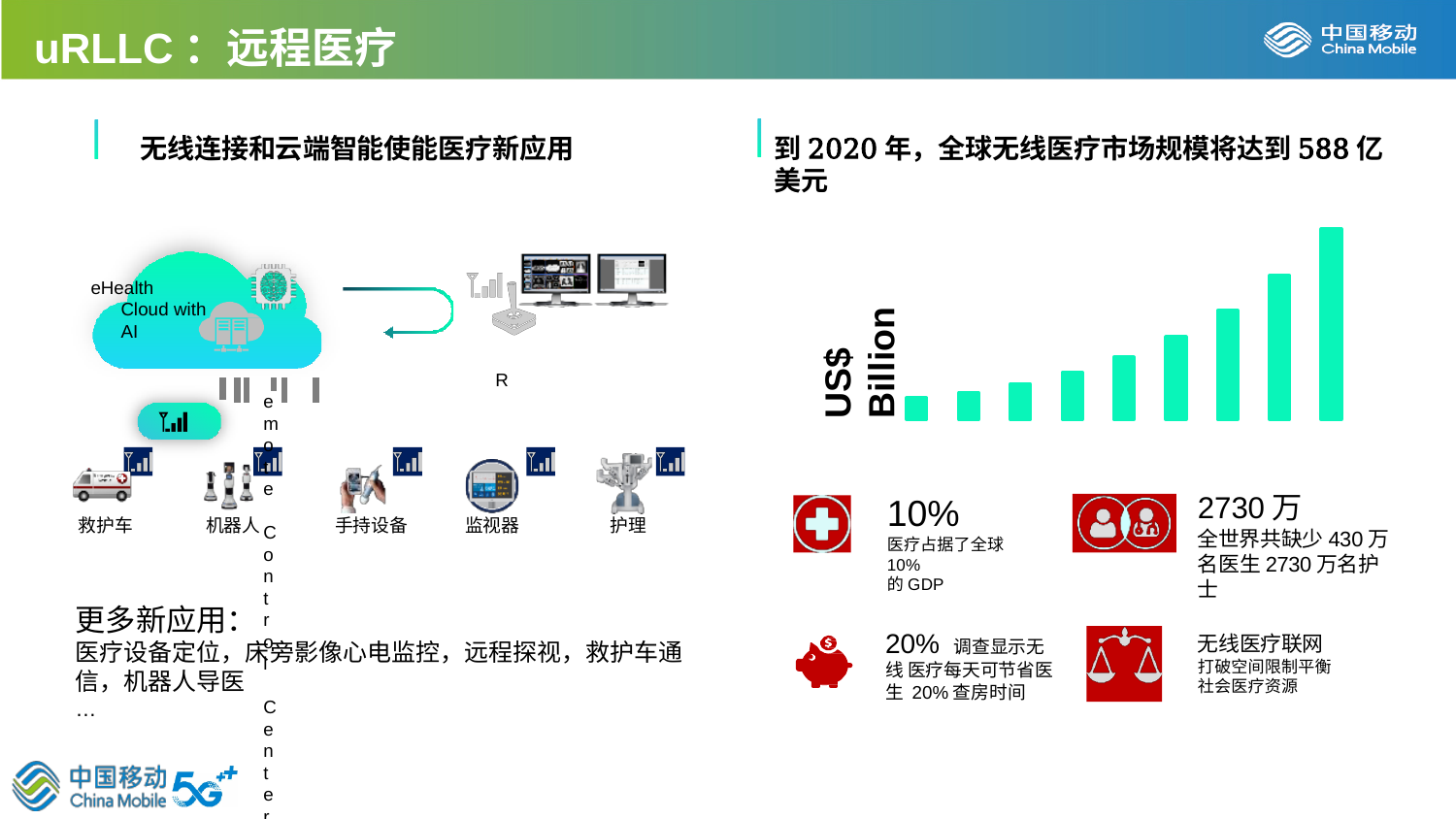

uRLLC：远程医疗

到2020年，全球无线医疗市场规模将达到588亿美元
无线连接和云端智能使能医疗新应用

eHealth Cloud with AI

Remote Control Center

4.5G & 5G

US$
Billion

2730万
全世界共缺少430万
名医生2730万名护士
10%
医疗占据了全球10%
的GDP

救护车
机器人
手持设备
监视器
护理
更多新应用：
医疗设备定位，床旁影像心电监控，远程探视，救护车通 信，机器人导医
…

20% 调查显示无线 医疗每天可节省医生 20%查房时间
无线医疗联网
打破空间限制平衡社会医疗资源